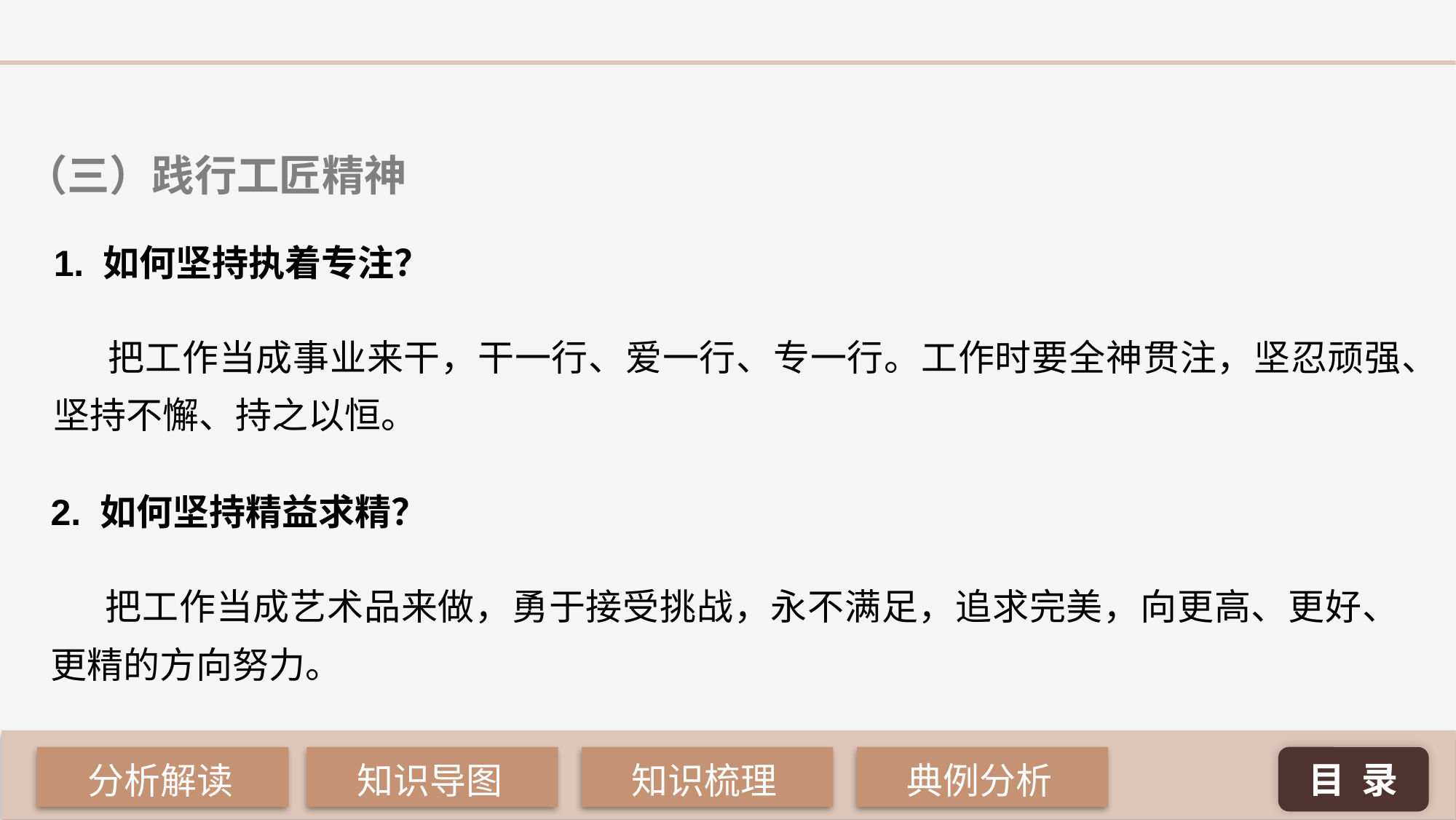

（三）践行工匠精神
1. 如何坚持执着专注？
把工作当成事业来干，干一行、爱一行、专一行。工作时要全神贯注，坚忍顽强、坚持不懈、持之以恒。
2. 如何坚持精益求精？
把工作当成艺术品来做，勇于接受挑战，永不满足，追求完美，向更高、更好、更精的方向努力。